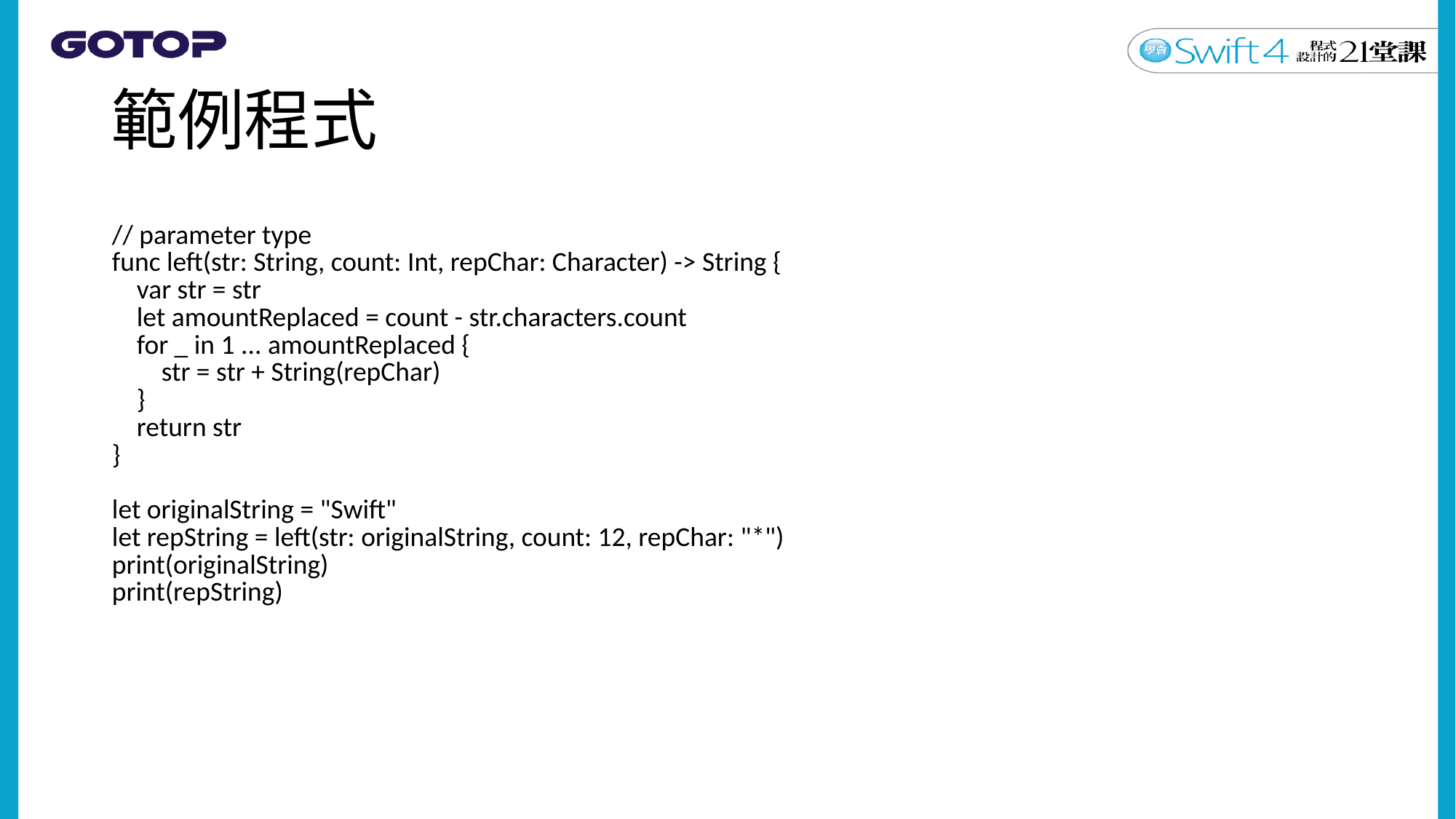

# 範例程式
| // parameter type func left(str: String, count: Int, repChar: Character) -> String { var str = str let amountReplaced = count - str.characters.count for \_ in 1 ... amountReplaced { str = str + String(repChar) } return str } let originalString = "Swift" let repString = left(str: originalString, count: 12, repChar: "\*") print(originalString) print(repString) |
| --- |